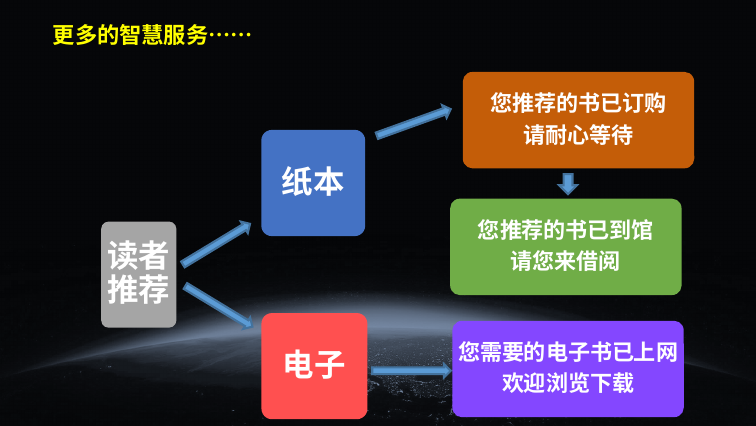

# 更多的智慧服务……

您推荐的书已订购
请耐心等待

纸本

您推荐的书已到馆
请您来借阅

读者推荐

电子

您需要的电子书已上网
欢迎浏览下载